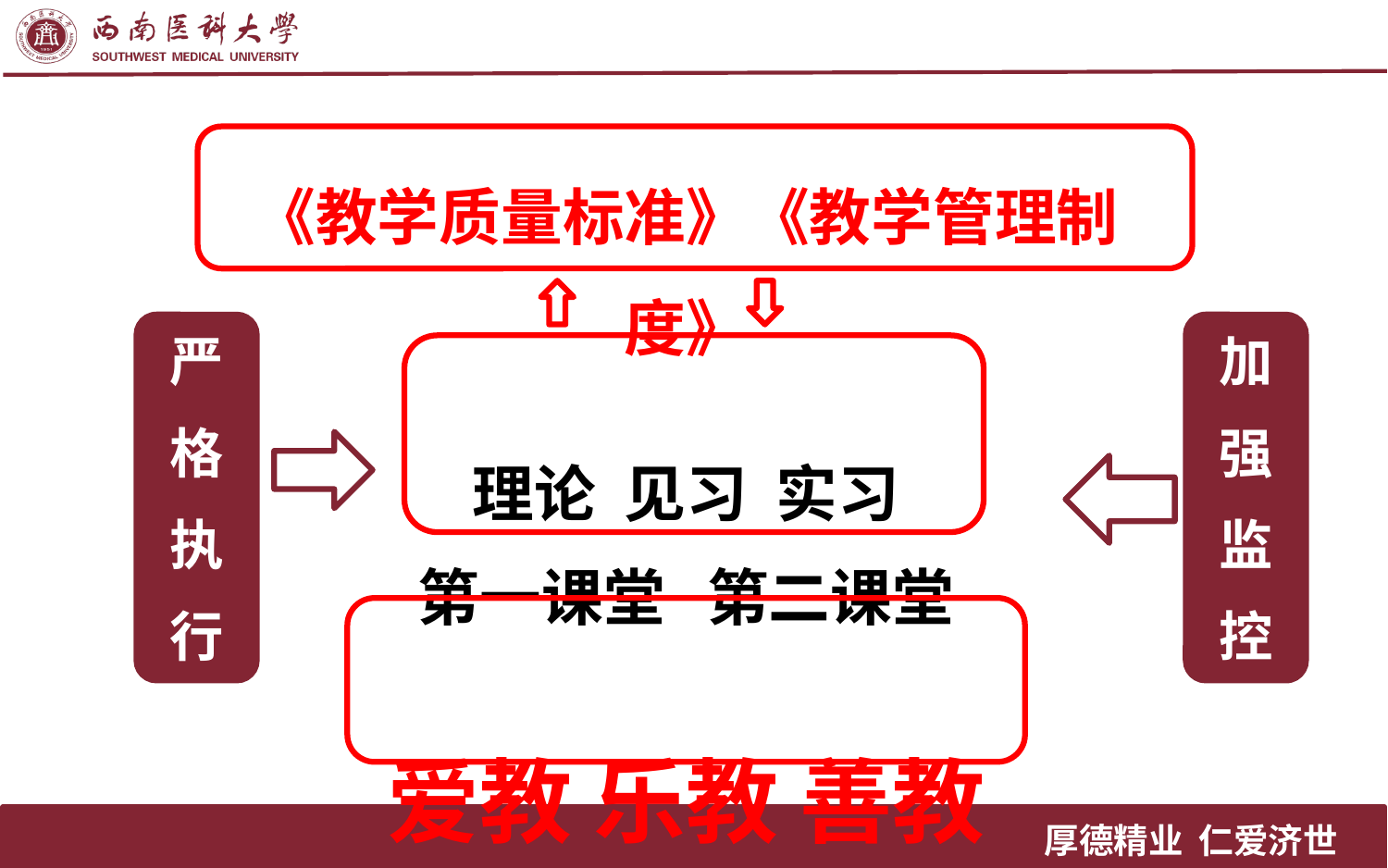

《教学质量标准》《教学管理制度》

理论  见习  实习
第一课堂   第二课堂

爱教 乐教 善教

严
格
执
行
加
强
监
控